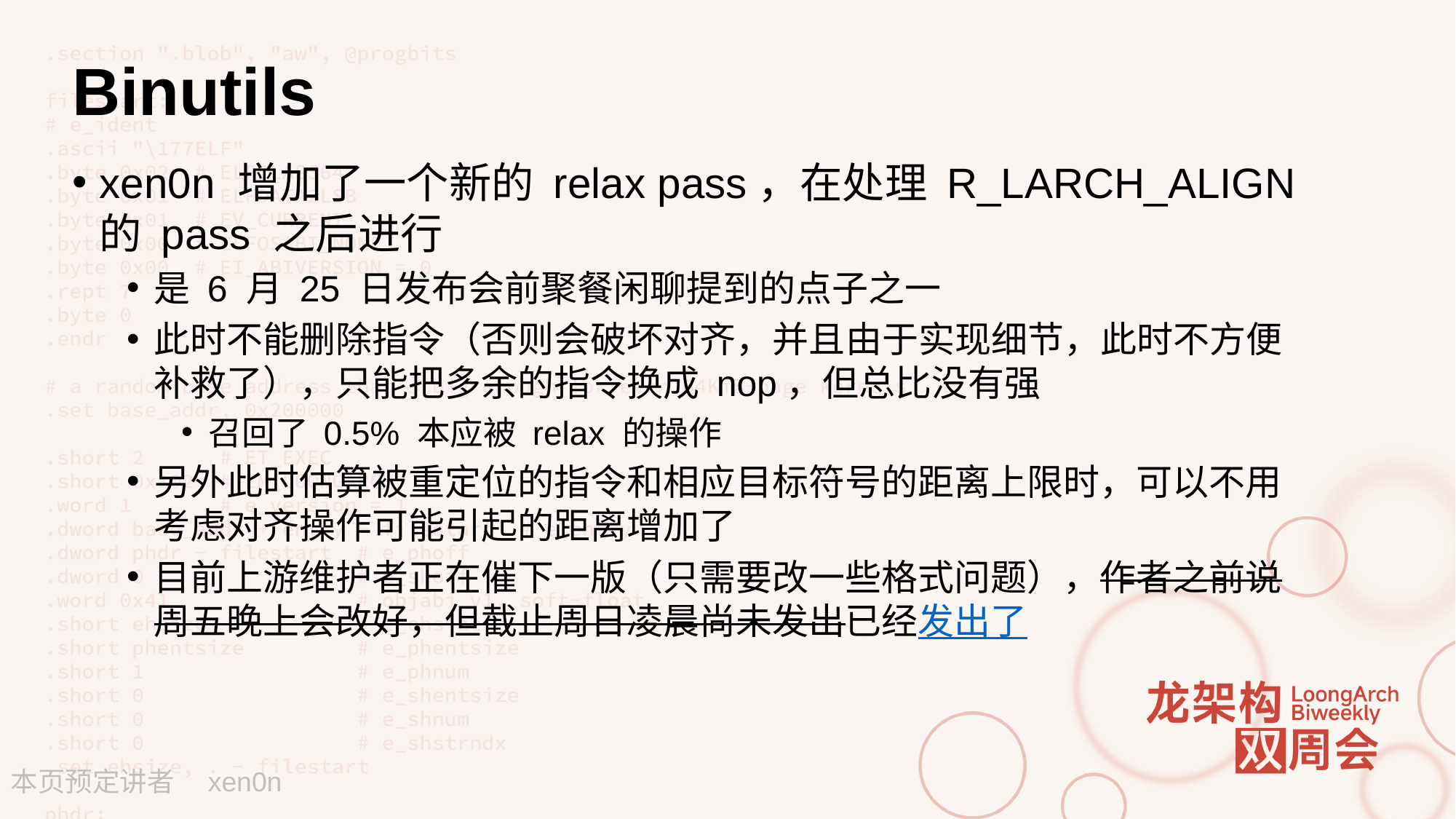

# Binutils
xen0n 增加了一个新的 relax pass，在处理 R_LARCH_ALIGN 的 pass 之后进行
是 6 月 25 日发布会前聚餐闲聊提到的点子之一
此时不能删除指令（否则会破坏对齐，并且由于实现细节，此时不方便补救了），只能把多余的指令换成 nop，但总比没有强
召回了 0.5% 本应被 relax 的操作
另外此时估算被重定位的指令和相应目标符号的距离上限时，可以不用考虑对齐操作可能引起的距离增加了
目前上游维护者正在催下一版（只需要改一些格式问题），作者之前说周五晚上会改好，但截止周日凌晨尚未发出已经发出了
xen0n